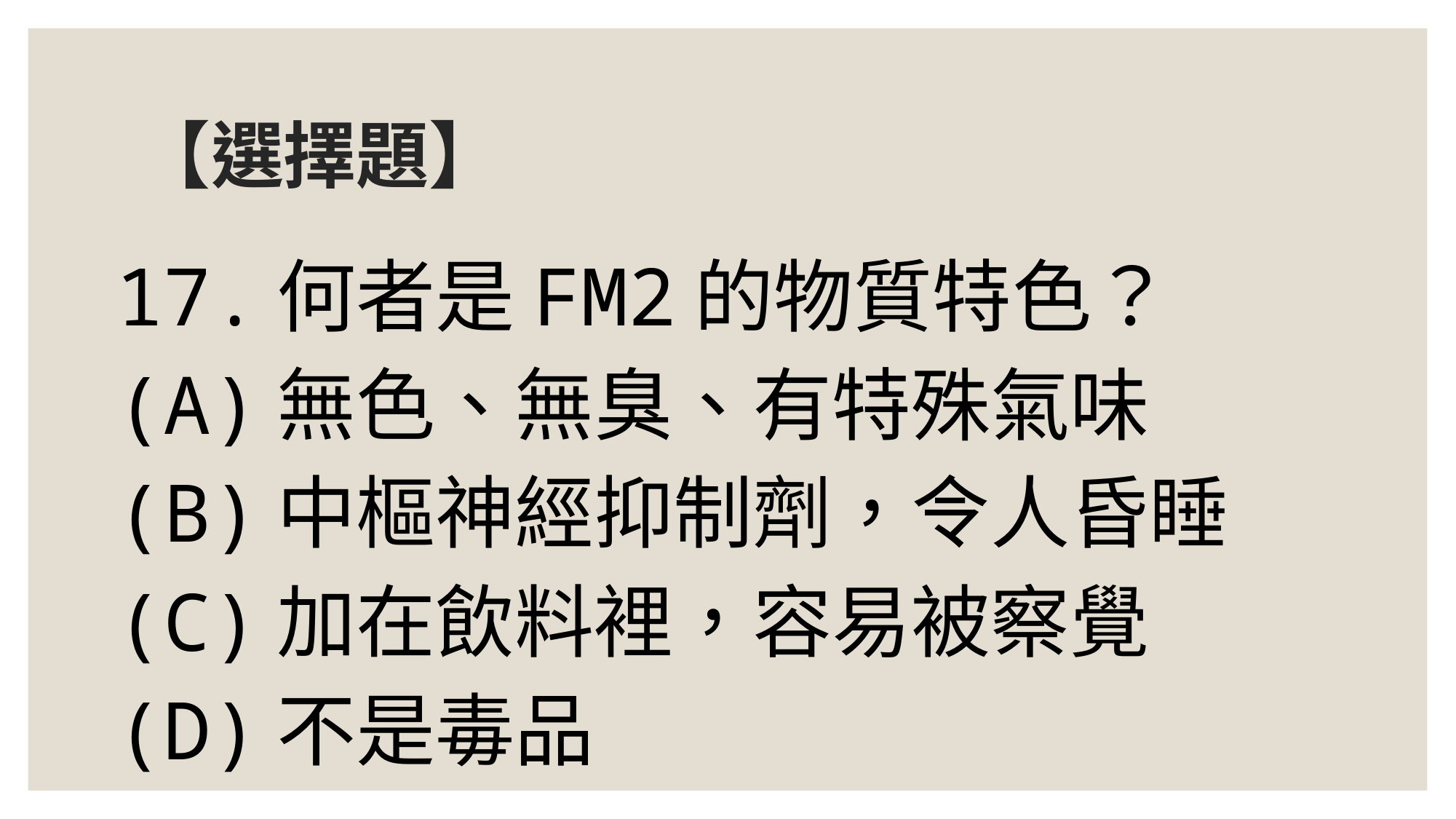

# 【選擇題】
17.何者是FM2的物質特色？
(A)無色、無臭、有特殊氣味
(B)中樞神經抑制劑，令人昏睡
(C)加在飲料裡，容易被察覺
(D)不是毒品